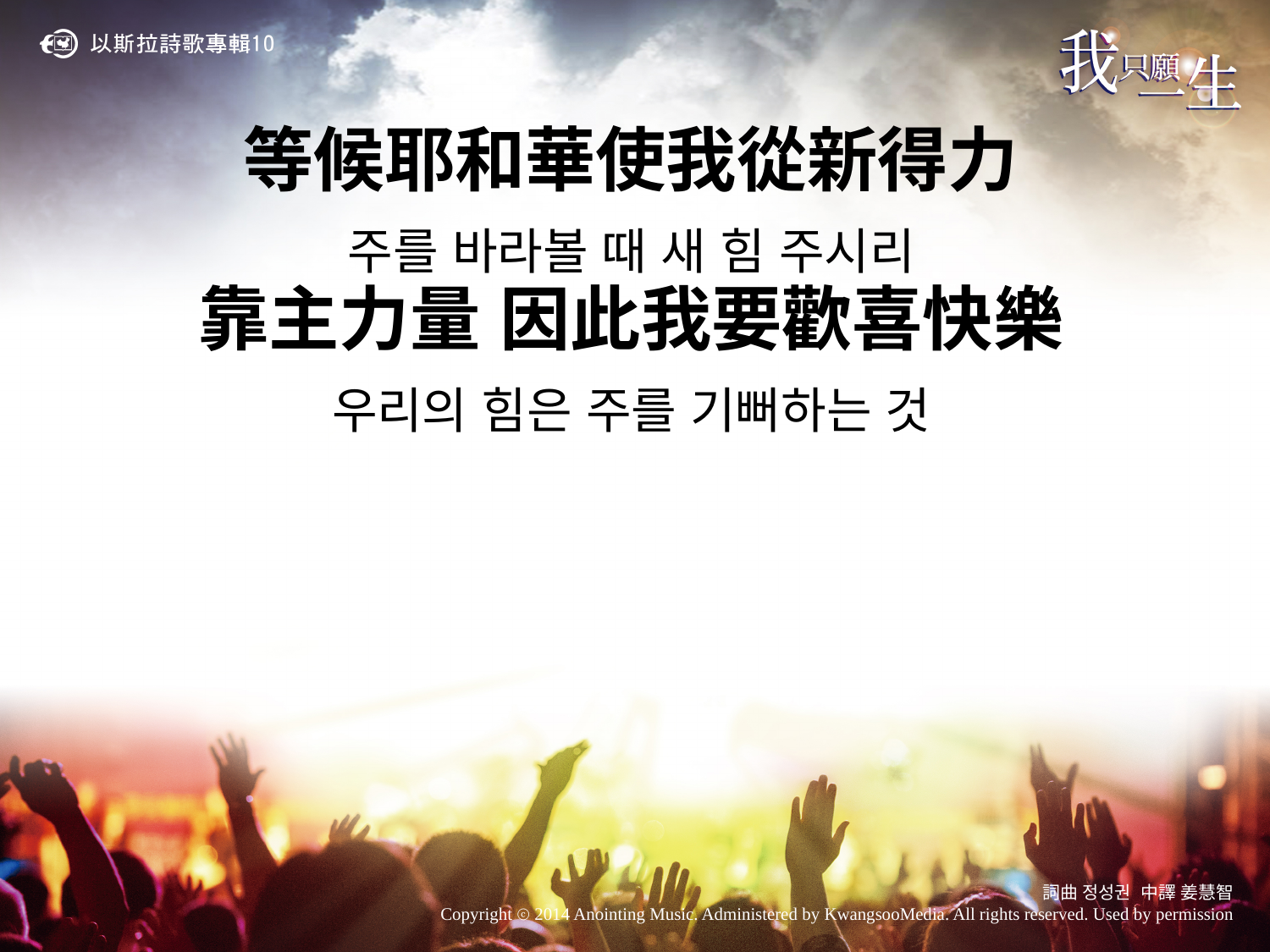

等候耶和華使我從新得力
주를 바라볼 때 새 힘 주시리
靠主力量 因此我要歡喜快樂
우리의 힘은 주를 기뻐하는 것
詞曲 정성권  中譯 姜慧智
Copyright ⓒ 2014 Anointing Music. Administered by KwangsooMedia. All rights reserved. Used by permission